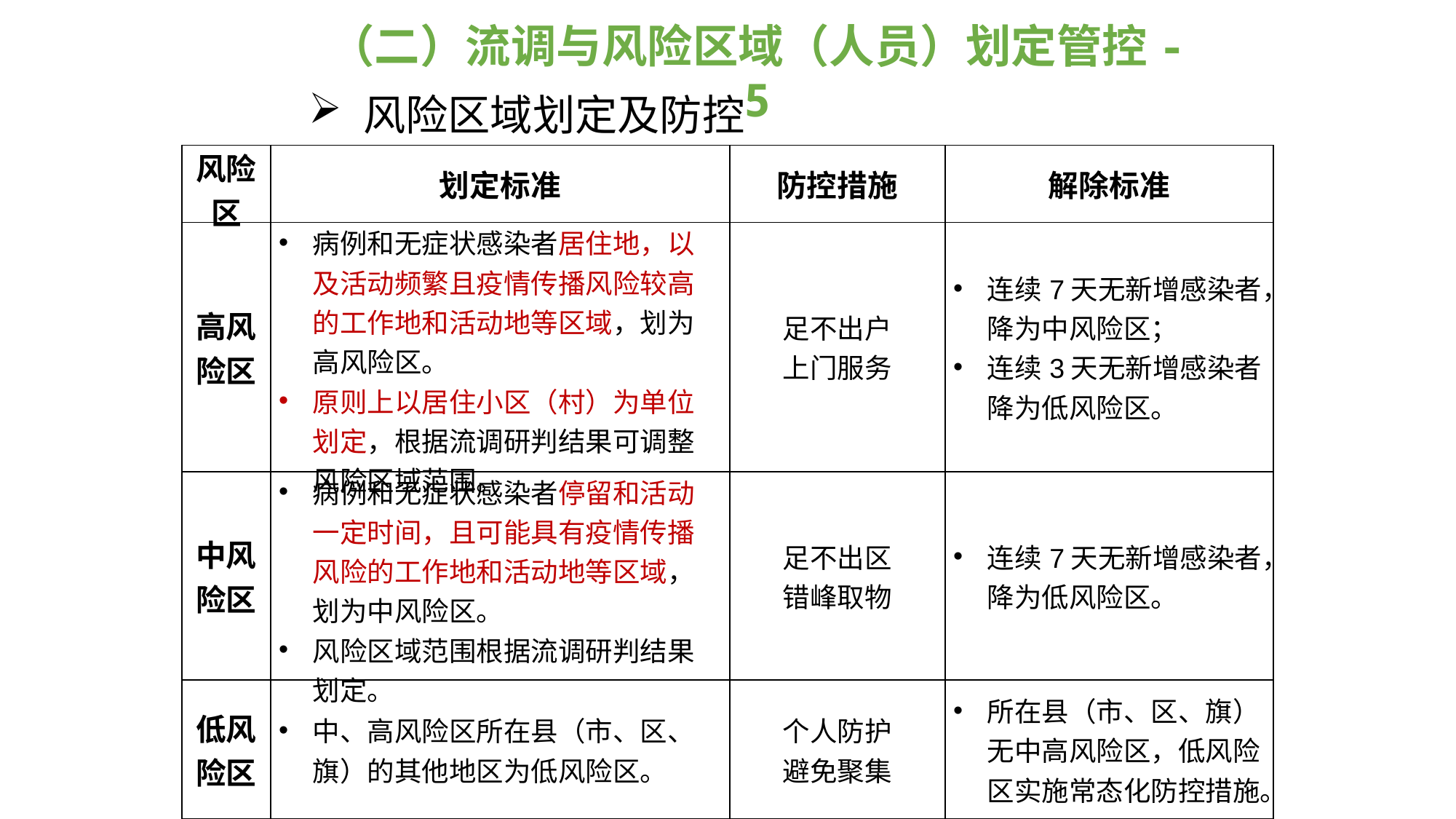

（二）流调与风险区域（人员）划定管控-5
风险区域划定及防控
| 风险区 | 划定标准 | 防控措施 | 解除标准 |
| --- | --- | --- | --- |
| 高风险区 | 病例和无症状感染者居住地，以及活动频繁且疫情传播风险较高的工作地和活动地等区域，划为高风险区。 原则上以居住小区（村）为单位划定，根据流调研判结果可调整风险区域范围。 | 足不出户 上门服务 | 连续7天无新增感染者，降为中风险区； 连续3天无新增感染者降为低风险区。 |
| 中风险区 | 病例和无症状感染者停留和活动一定时间，且可能具有疫情传播风险的工作地和活动地等区域，划为中风险区。 风险区域范围根据流调研判结果划定。 | 足不出区 错峰取物 | 连续7天无新增感染者，降为低风险区。 |
| 低风险区 | 中、高风险区所在县（市、区、旗）的其他地区为低风险区。 | 个人防护 避免聚集 | 所在县（市、区、旗）无中高风险区，低风险区实施常态化防控措施。 |